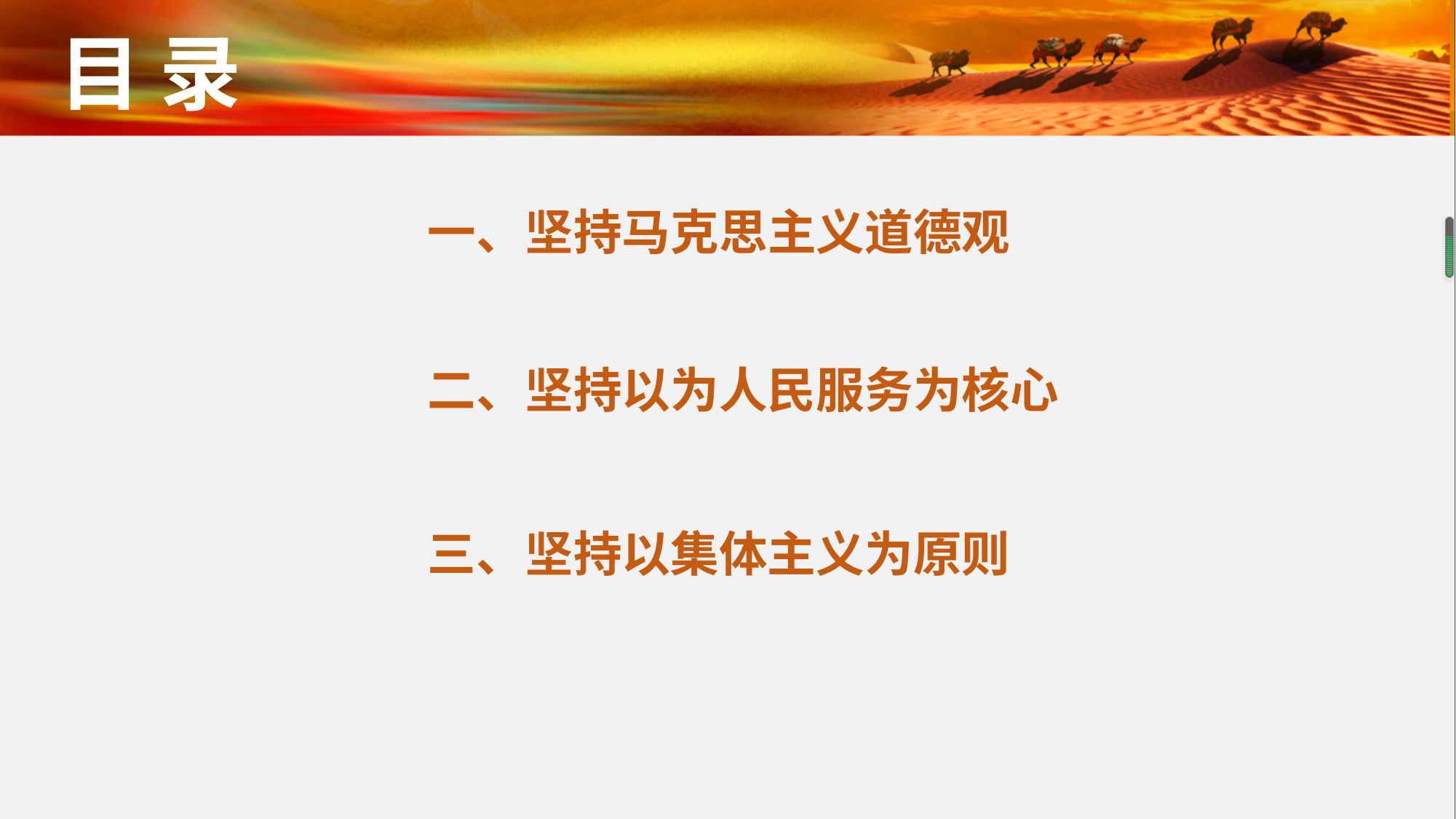

目 录
一、坚持马克思主义道德观

二、坚持以为人民服务为核心

三、坚持以集体主义为原则